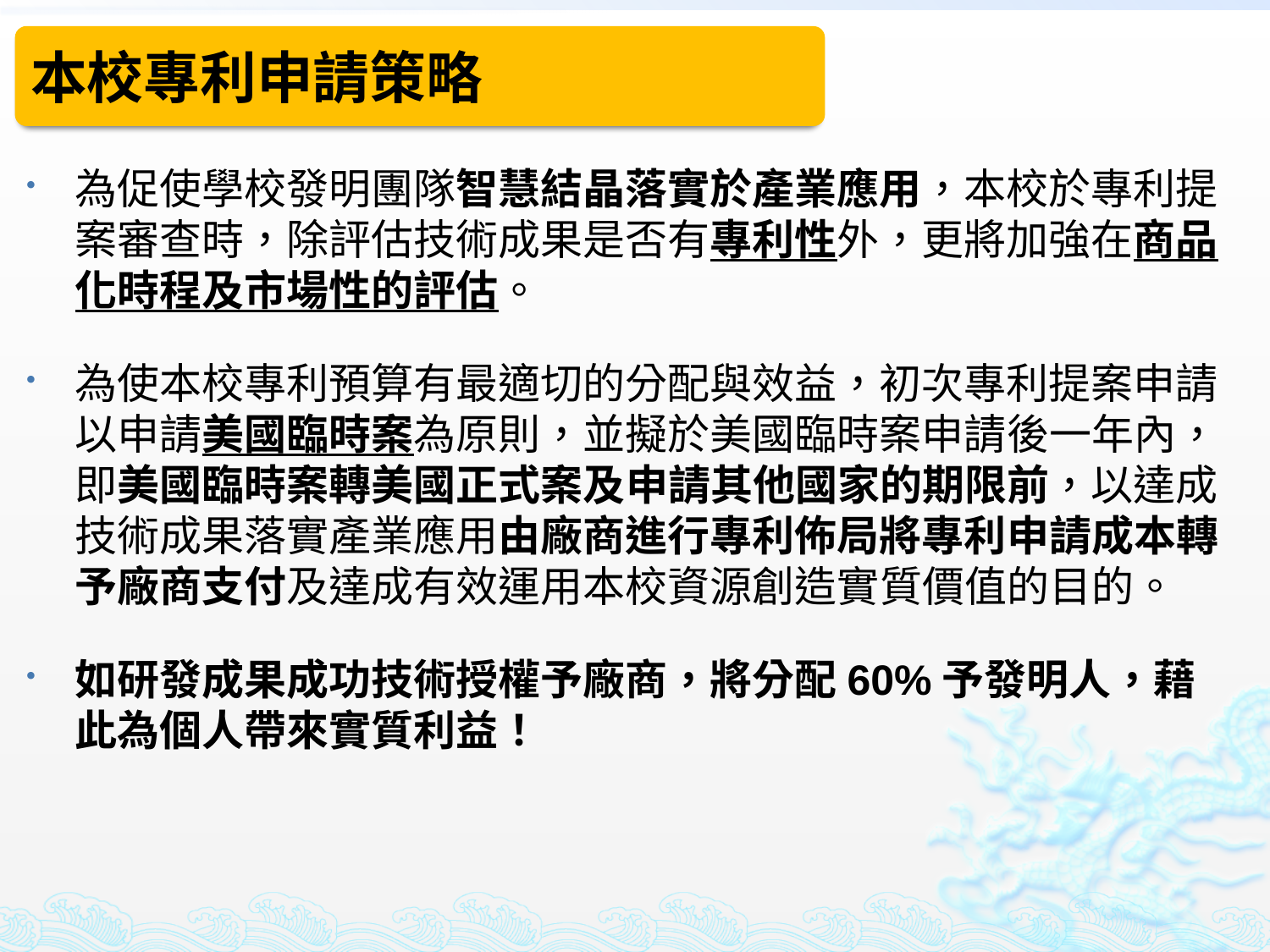

本校專利申請策略
為促使學校發明團隊智慧結晶落實於產業應用，本校於專利提案審查時，除評估技術成果是否有專利性外，更將加強在商品化時程及市場性的評估。
為使本校專利預算有最適切的分配與效益，初次專利提案申請以申請美國臨時案為原則，並擬於美國臨時案申請後一年內，即美國臨時案轉美國正式案及申請其他國家的期限前，以達成技術成果落實產業應用由廠商進行專利佈局將專利申請成本轉予廠商支付及達成有效運用本校資源創造實質價值的目的。
如研發成果成功技術授權予廠商，將分配60%予發明人，藉此為個人帶來實質利益！